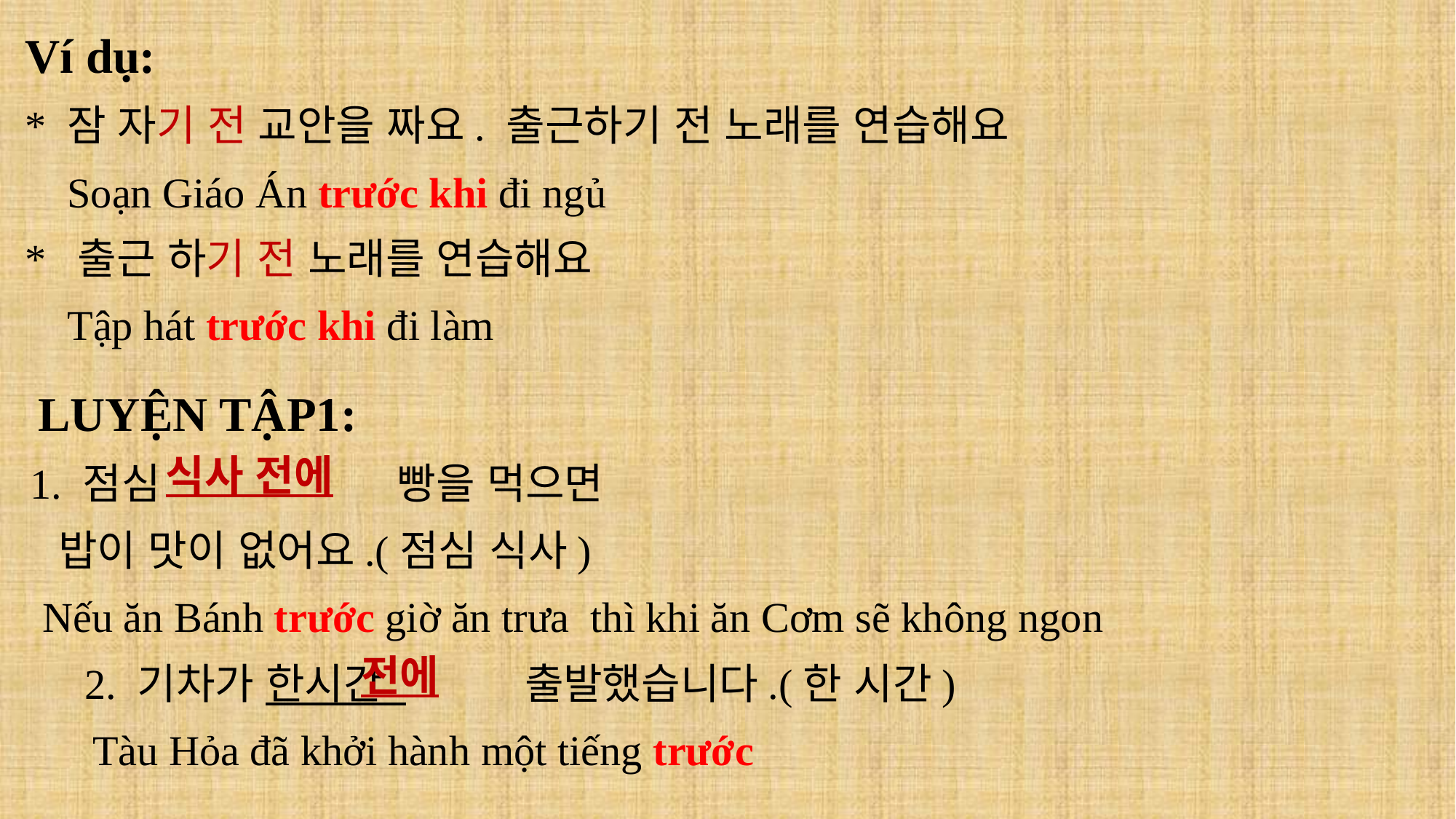

Ví dụ:
* 잠 자기 전 교안을 짜요. 출근하기 전 노래를 연습해요
    Soạn Giáo Án trước khi đi ngủ
*  출근 하기 전 노래를 연습해요
    Tập hát trước khi đi làm
LUYỆN TẬP1:
     1. 점심                    빵을 먹으면
      밥이 맛이 없어요.(점심 식사)
 Nếu ăn Bánh trước giờ ăn trưa  thì khi ăn Cơm sẽ không ngon
     2. 기차가 한시간            출발했습니다.(한 시간)
Tàu Hỏa đã khởi hành một tiếng trước
식사 전에
전에